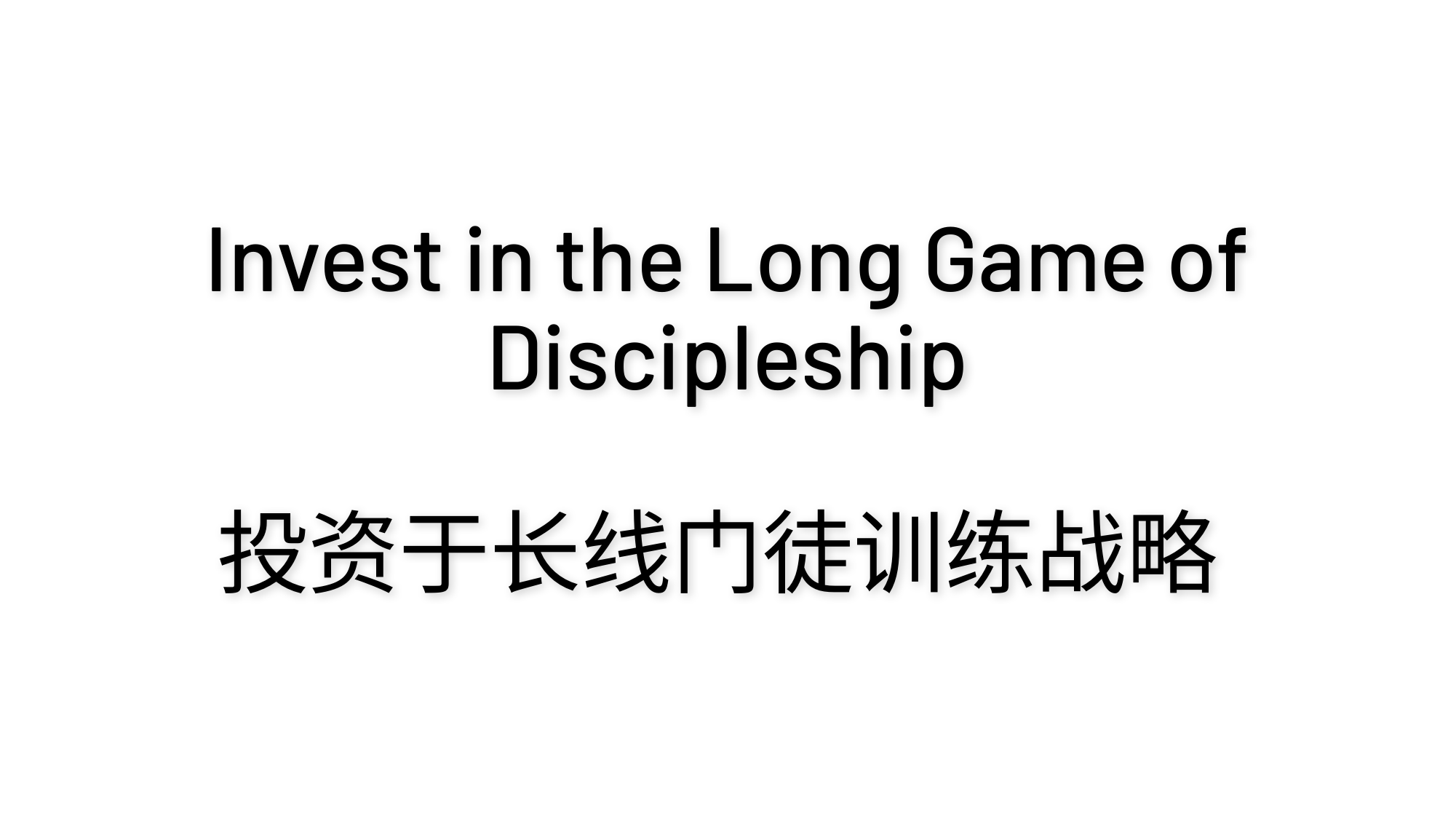

# Invest in the Long Game of Discipleship 投资于长线门徒训练战略